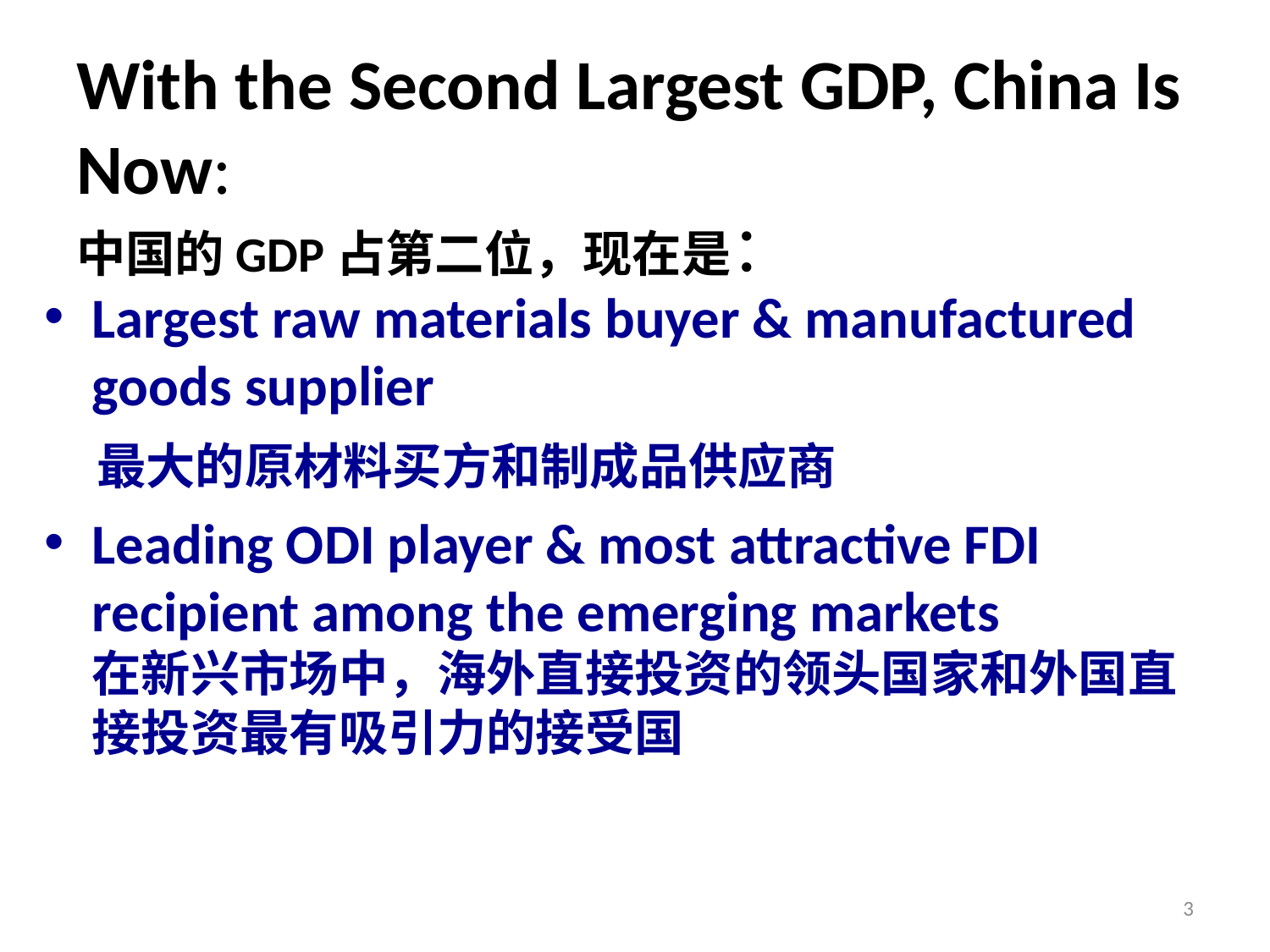

# With the Second Largest GDP, China Is Now: 中国的GDP占第二位，现在是：
Largest raw materials buyer & manufactured goods supplier
   最大的原材料买方和制成品供应商
Leading ODI player & most attractive FDI recipient among the emerging markets
在新兴市场中，海外直接投资的领头国家和外国直接投资最有吸引力的接受国
3